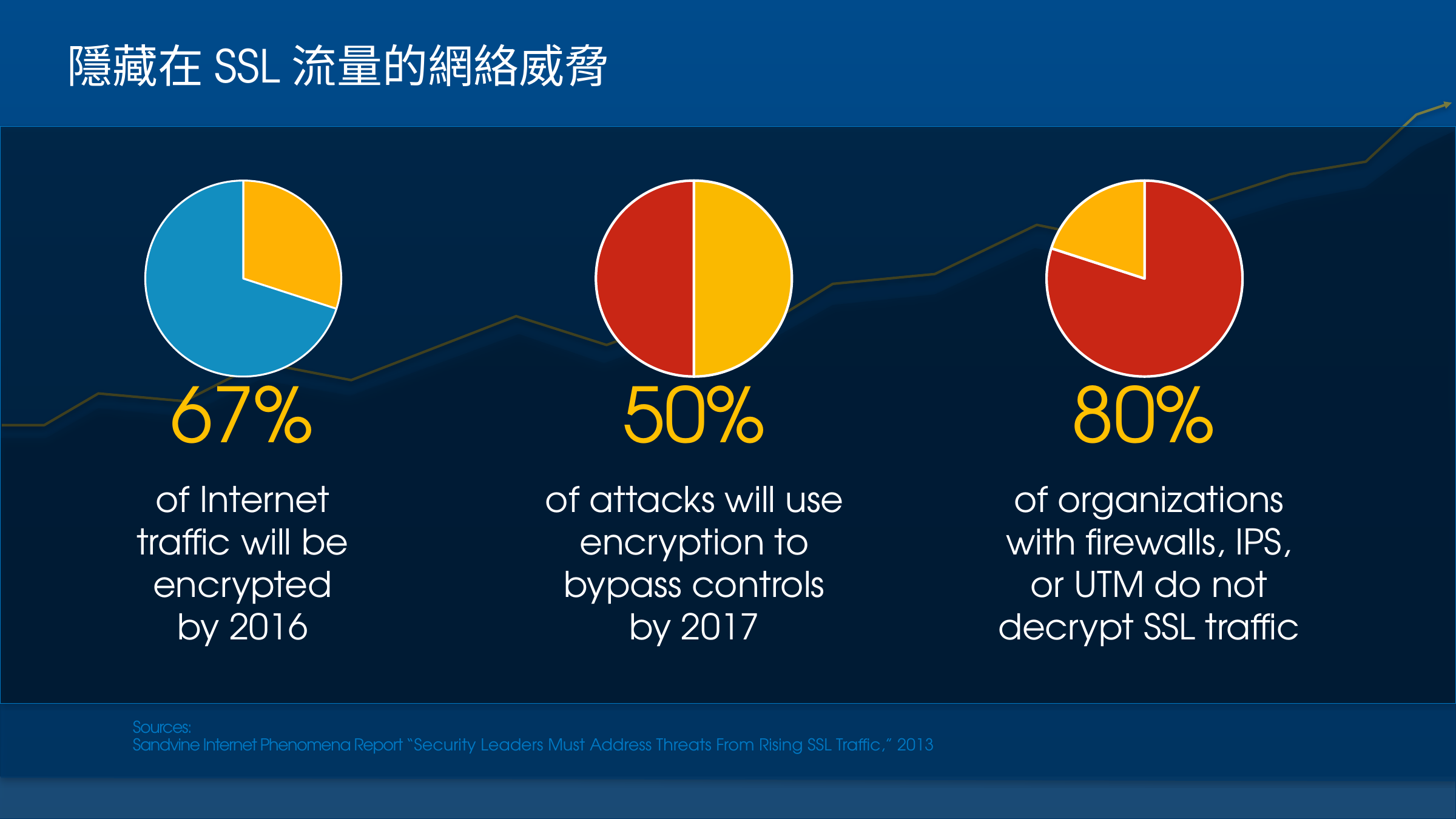

# 隱藏在SSL流量的網絡威脅

### Chart

| Category | Sales |
|---|---|
| Encrypted | 30.0 |
| Unencrypted | 70.0 |

### Chart

| Category | Sales |
|---|---|
| Encrypted | 50.0 |
| Unencrypted | 50.0 |

### Chart

| Category | Column1 |
|---|---|
| Encrypted | 80.0 |
| Unencrypted | 20.0 |
67%
50%
80%
of Internet traffic will be encrypted by 2016
of attacks will use encryption to bypass controls by 2017
of organizations with firewalls, IPS, or UTM do not decrypt SSL traffic
Sources:
Sandvine Internet Phenomena Report “Security Leaders Must Address Threats From Rising SSL Traffic,” 2013